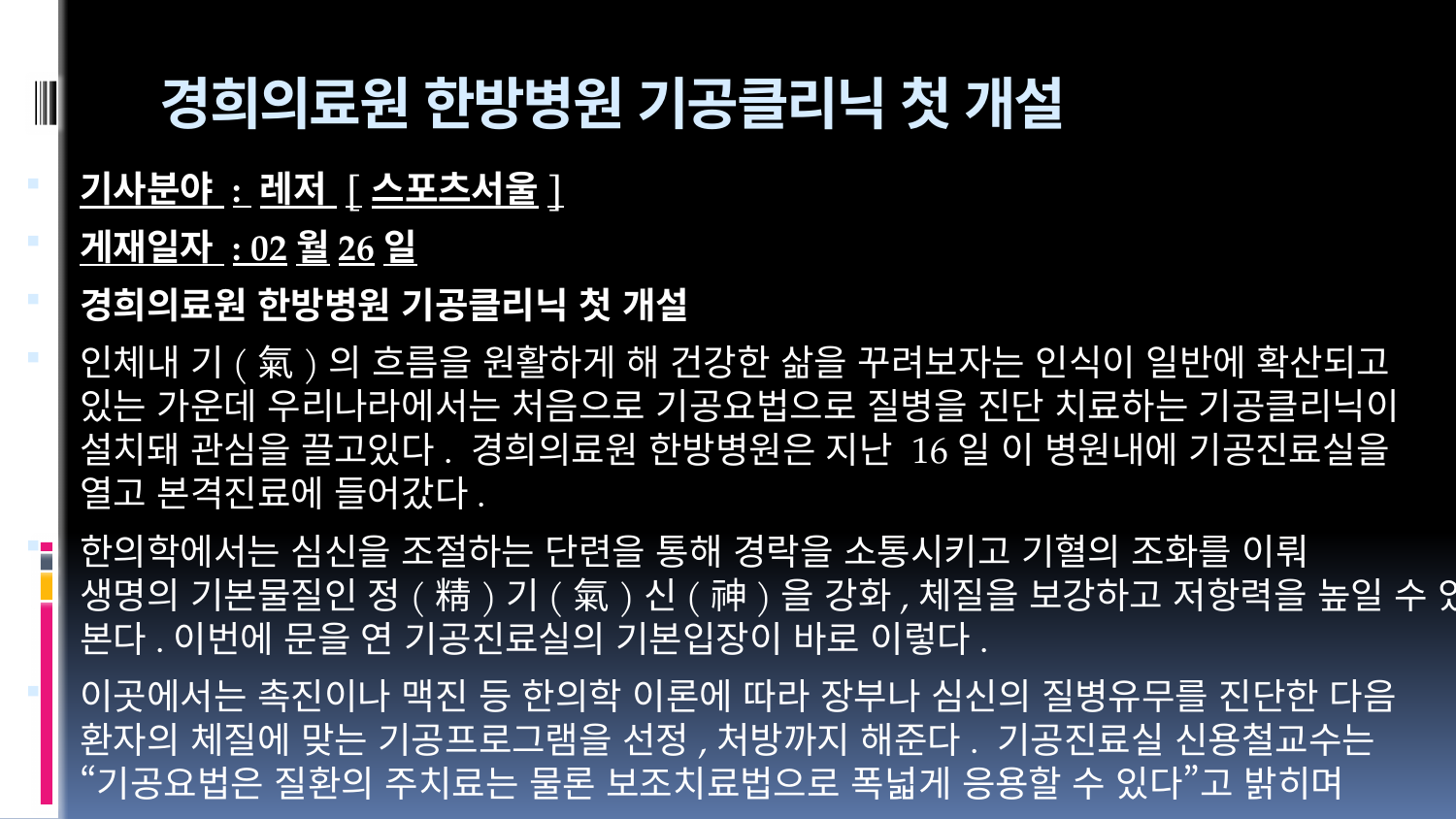

# 경희의료원 한방병원 기공클리닉 첫 개설
기사분야 : 레저 [스포츠서울]
게재일자 : 02월26일
경희의료원 한방병원 기공클리닉 첫 개설
인체내 기(氣)의 흐름을 원활하게 해 건강한 삶을 꾸려보자는 인식이 일반에 확산되고
있는 가운데 우리나라에서는 처음으로 기공요법으로 질병을 진단 치료하는 기공클리닉이
설치돼 관심을 끌고있다. 경희의료원 한방병원은 지난 16일 이 병원내에 기공진료실을
열고 본격진료에 들어갔다.
한의학에서는 심신을 조절하는 단련을 통해 경락을 소통시키고 기혈의 조화를 이뤄
생명의 기본물질인 정(精)기(氣)신(神)을 강화,체질을 보강하고 저항력을 높일 수 있다고
본다.이번에 문을 연 기공진료실의 기본입장이 바로 이렇다.
이곳에서는 촉진이나 맥진 등 한의학 이론에 따라 장부나 심신의 질병유무를 진단한 다음
환자의 체질에 맞는 기공프로그램을 선정,처방까지 해준다. 기공진료실 신용철교수는
“기공요법은 질환의 주치료는 물론 보조치료법으로 폭넓게 응용할 수 있다”고 밝히며